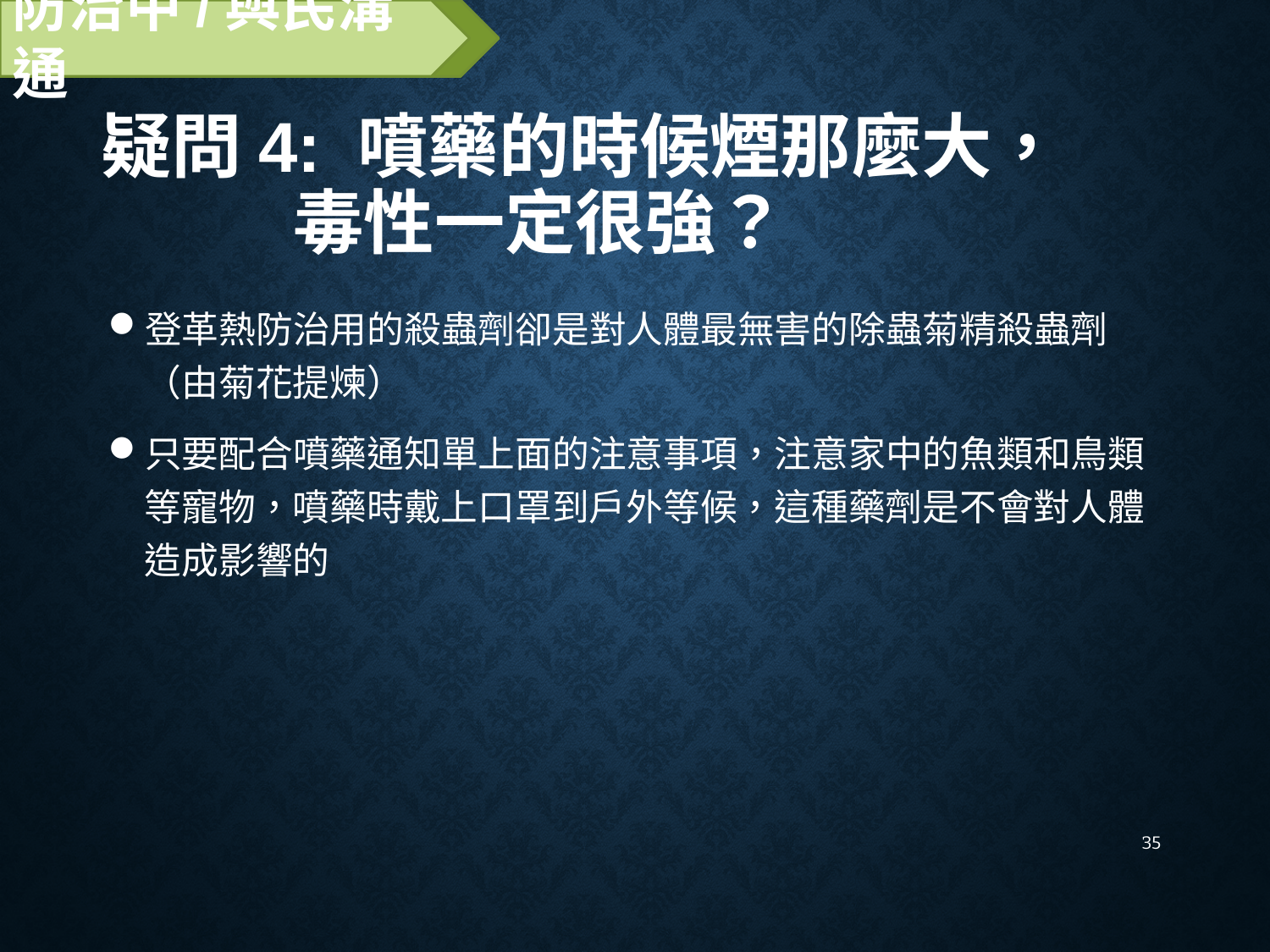

防治中/與民溝通
# 疑問4: 噴藥的時候煙那麼大， 毒性一定很強？
登革熱防治用的殺蟲劑卻是對人體最無害的除蟲菊精殺蟲劑（由菊花提煉）
只要配合噴藥通知單上面的注意事項，注意家中的魚類和鳥類等寵物，噴藥時戴上口罩到戶外等候，這種藥劑是不會對人體造成影響的
35